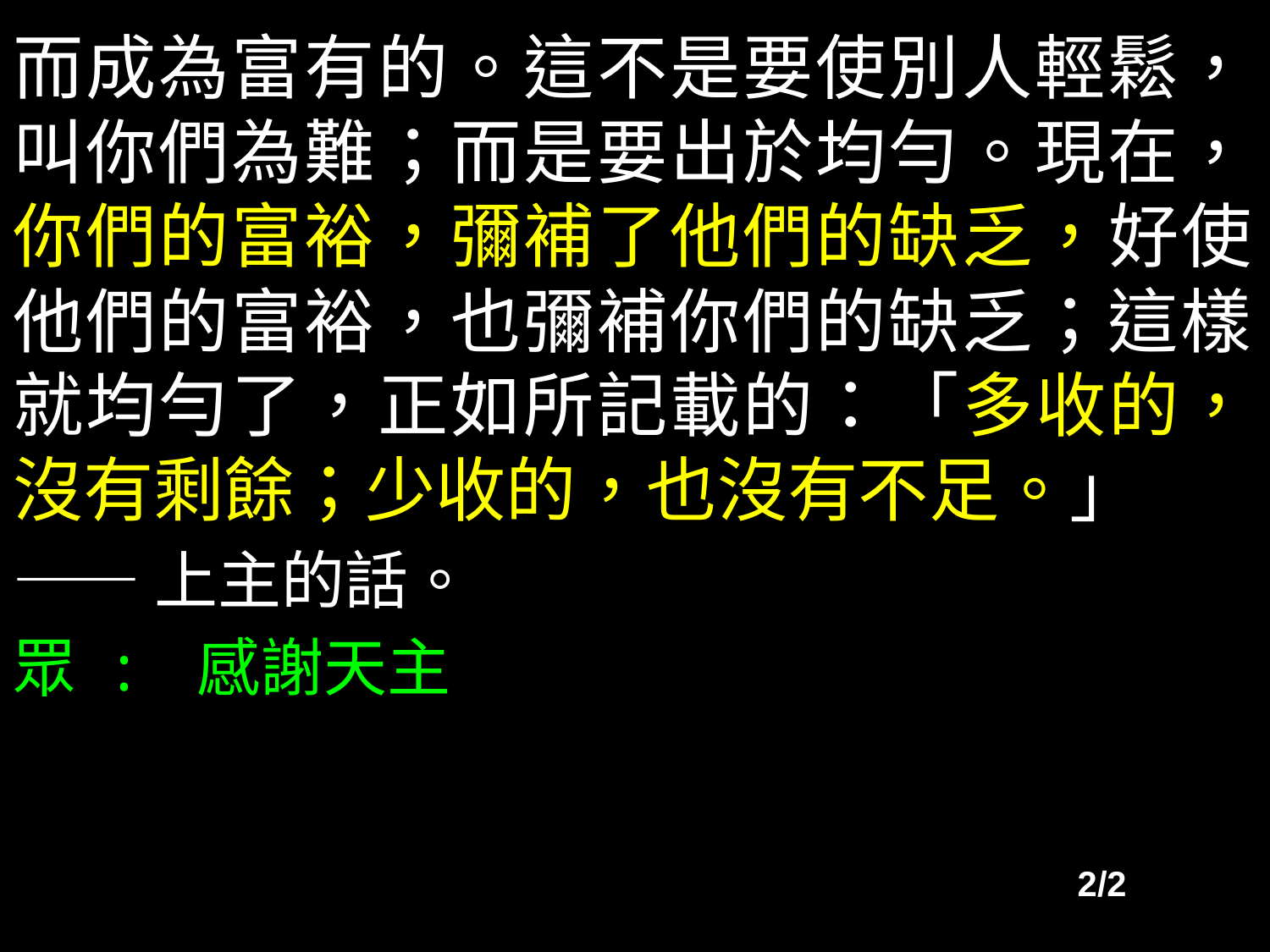

而成為富有的。這不是要使別人輕鬆，叫你們為難；而是要出於均勻。現在，你們的富裕，彌補了他們的缺乏，好使他們的富裕，也彌補你們的缺乏；這樣就均勻了，正如所記載的：「多收的，沒有剩餘；少收的，也沒有不足。」
——上主的話。
眾 : 感謝天主

2/2